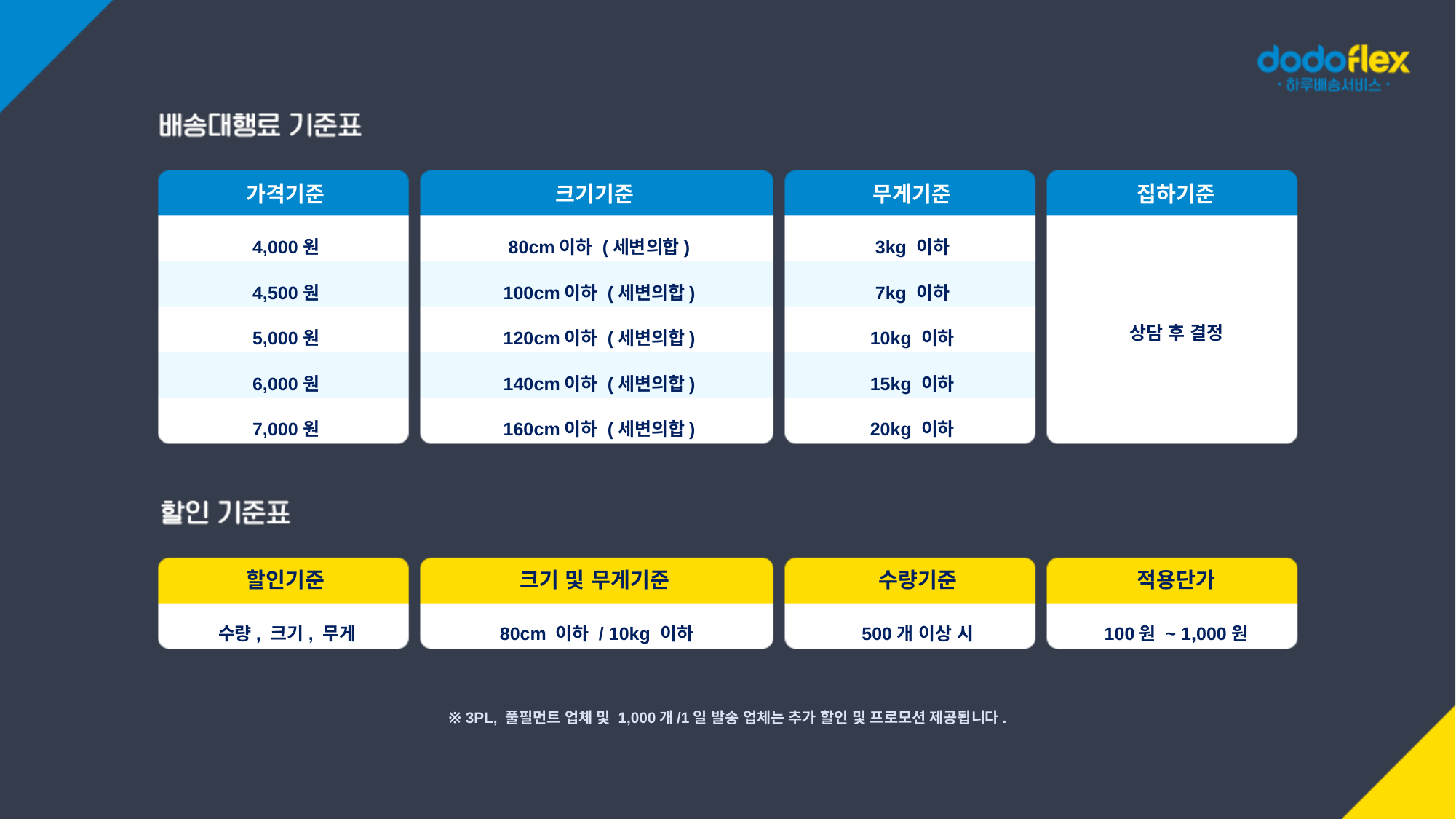

가격기준
크기기준
무게기준
집하기준
4,000원
4,500원
5,000원
6,000원
7,000원
80cm이하 (세변의합)
100cm이하 (세변의합)
120cm이하 (세변의합)
140cm이하 (세변의합)
160cm이하 (세변의합)
3kg 이하
7kg 이하
10kg 이하
15kg 이하
20kg 이하
상담 후 결정
크기 및 무게기준
수량기준
적용단가
할인기준
100원 ~ 1,000원
500개 이상 시
80cm 이하 / 10kg 이하
수량, 크기, 무게
※ 3PL, 풀필먼트 업체 및 1,000개/1일 발송 업체는 추가 할인 및 프로모션 제공됩니다.